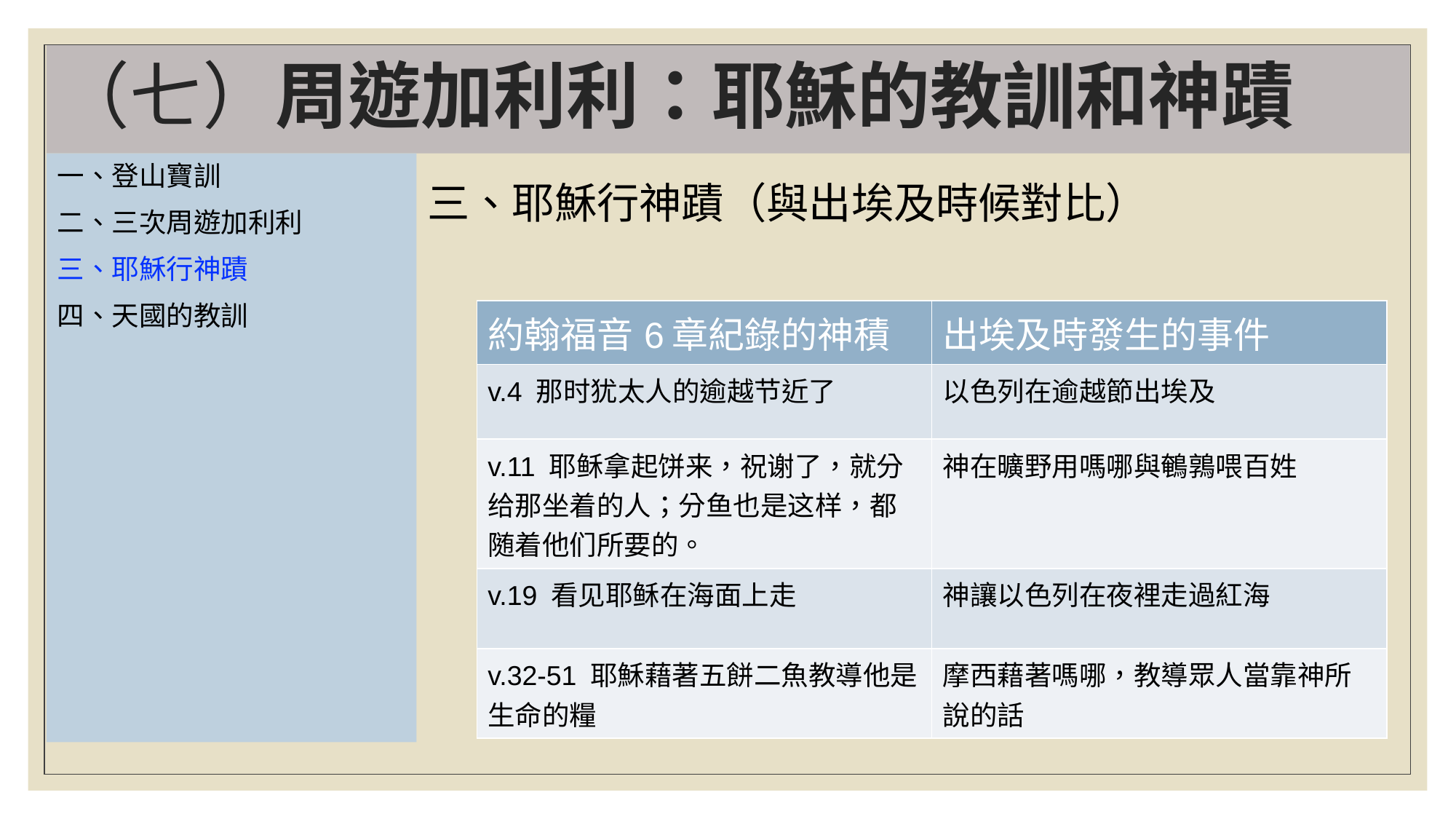

# （七）周遊加利利：耶穌的教訓和神蹟
一、登山寶訓
二、三次周遊加利利
三、耶穌行神蹟
四、天國的教訓

三、耶穌行神蹟（與出埃及時候對比）

| 約翰福音6章紀錄的神積 | 出埃及時發生的事件 |
| --- | --- |
| v.4 那时犹太人的逾越节近了 | 以色列在逾越節出埃及 |
| v.11 耶稣拿起饼来，祝谢了，就分给那坐着的人；分鱼也是这样，都随着他们所要的。 | 神在曠野用嗎哪與鵪鶉喂百姓 |
| v.19 看见耶稣在海面上走 | 神讓以色列在夜裡走過紅海 |
| v.32-51 耶穌藉著五餅二魚教導他是生命的糧 | 摩西藉著嗎哪，教導眾人當靠神所說的話 |